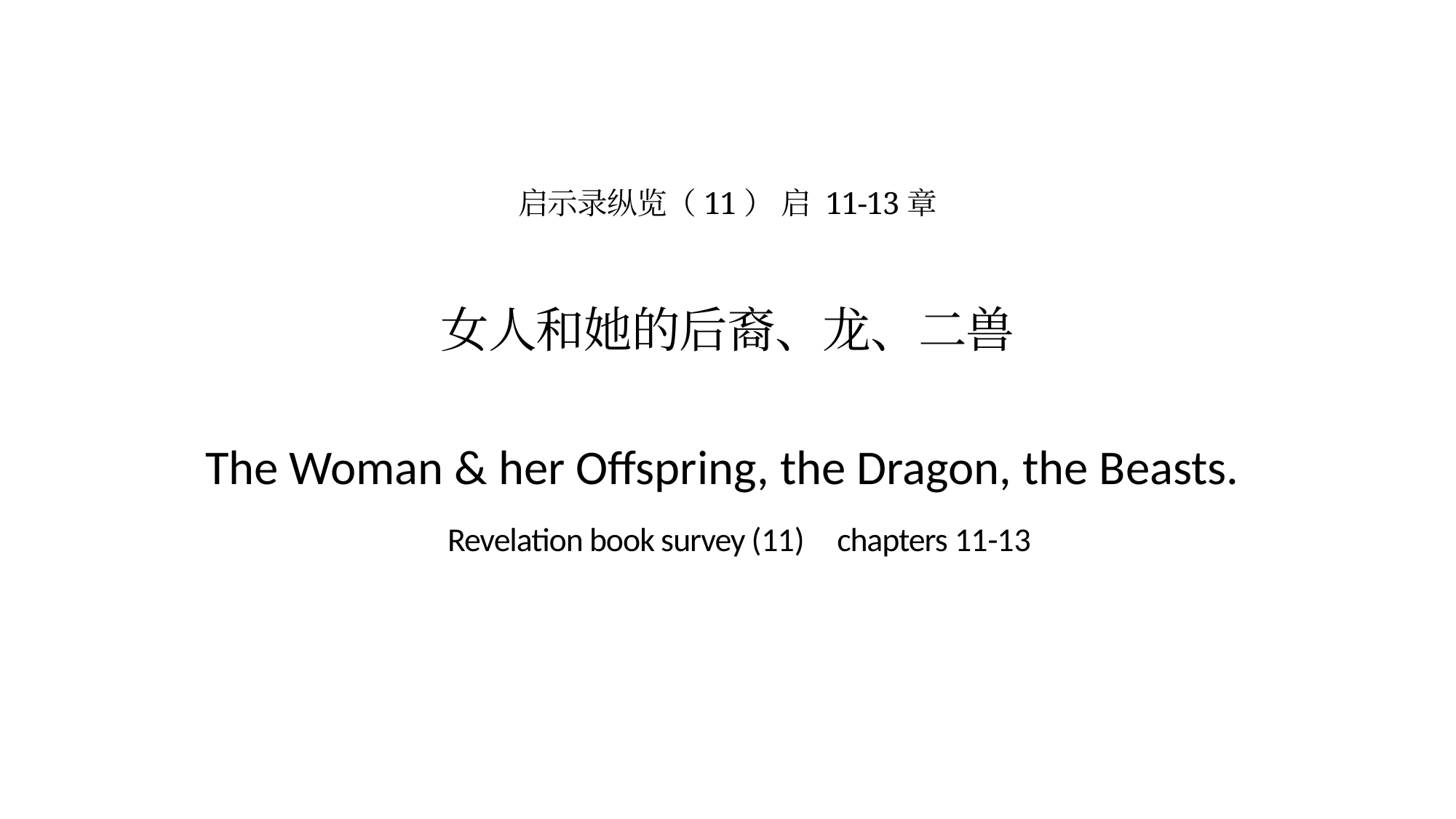

# 启示录纵览（11） 启 11-13章 女人和她的后裔、龙、二兽 The Woman & her Offspring, the Dragon, the Beasts. Revelation book survey (11)     chapters 11-13